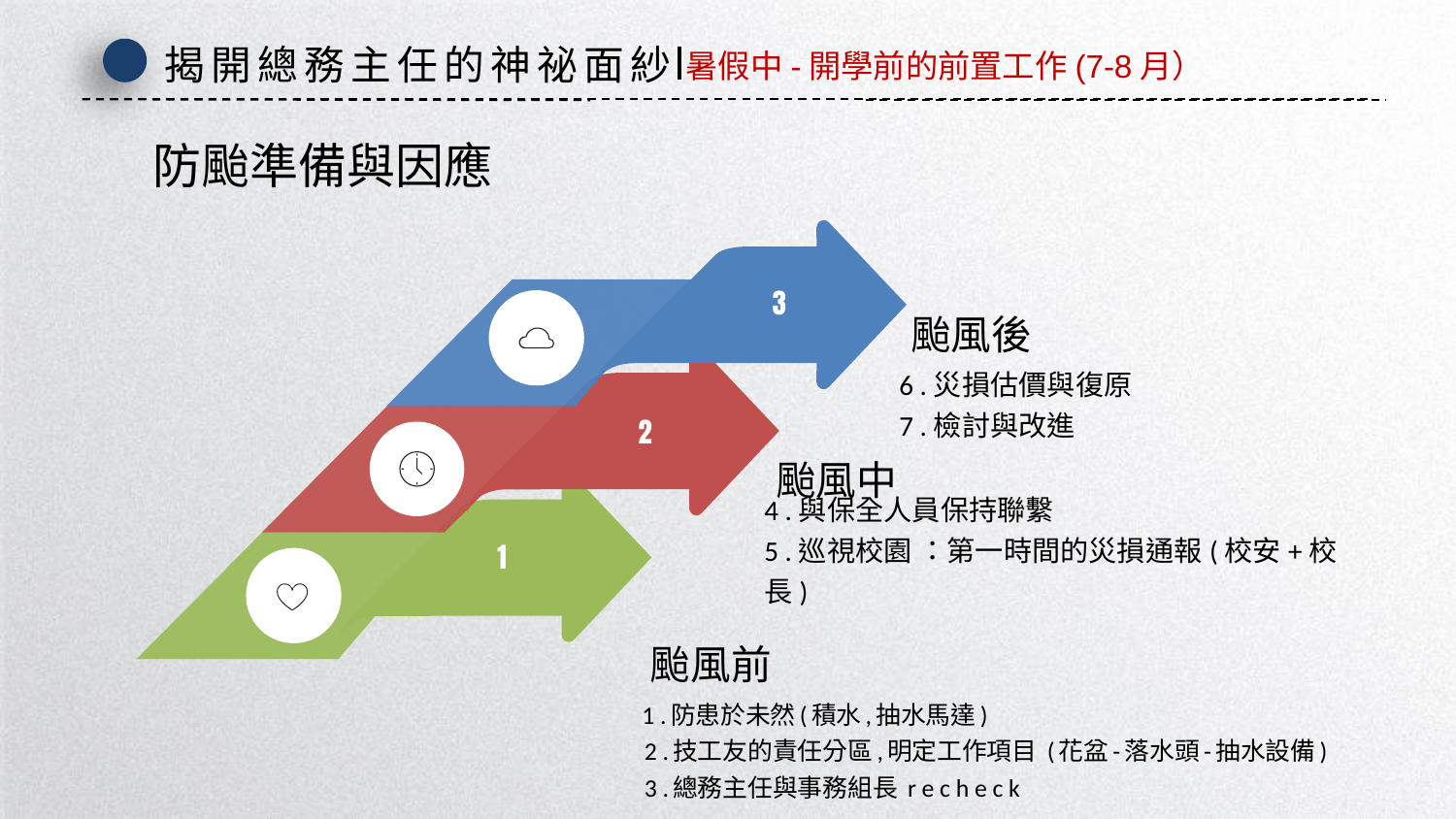

揭開總務主任的神祕面紗

暑假中-開學前的前置工作(7-8月）
防颱準備與因應

3

颱風後

2

6 .災損估價與復原
7 .檢討與改進
颱風中

1

4 .與保全人員保持聯繫
5 .巡視校園 ：第一時間的災損通報(校安+校長)
颱風前
 1 .防患於未然(積水,抽水馬達)
 2 .技工友的責任分區,明定工作項目 (花盆-落水頭-抽水設備)
 3 .總務主任與事務組長 r e c h e c k